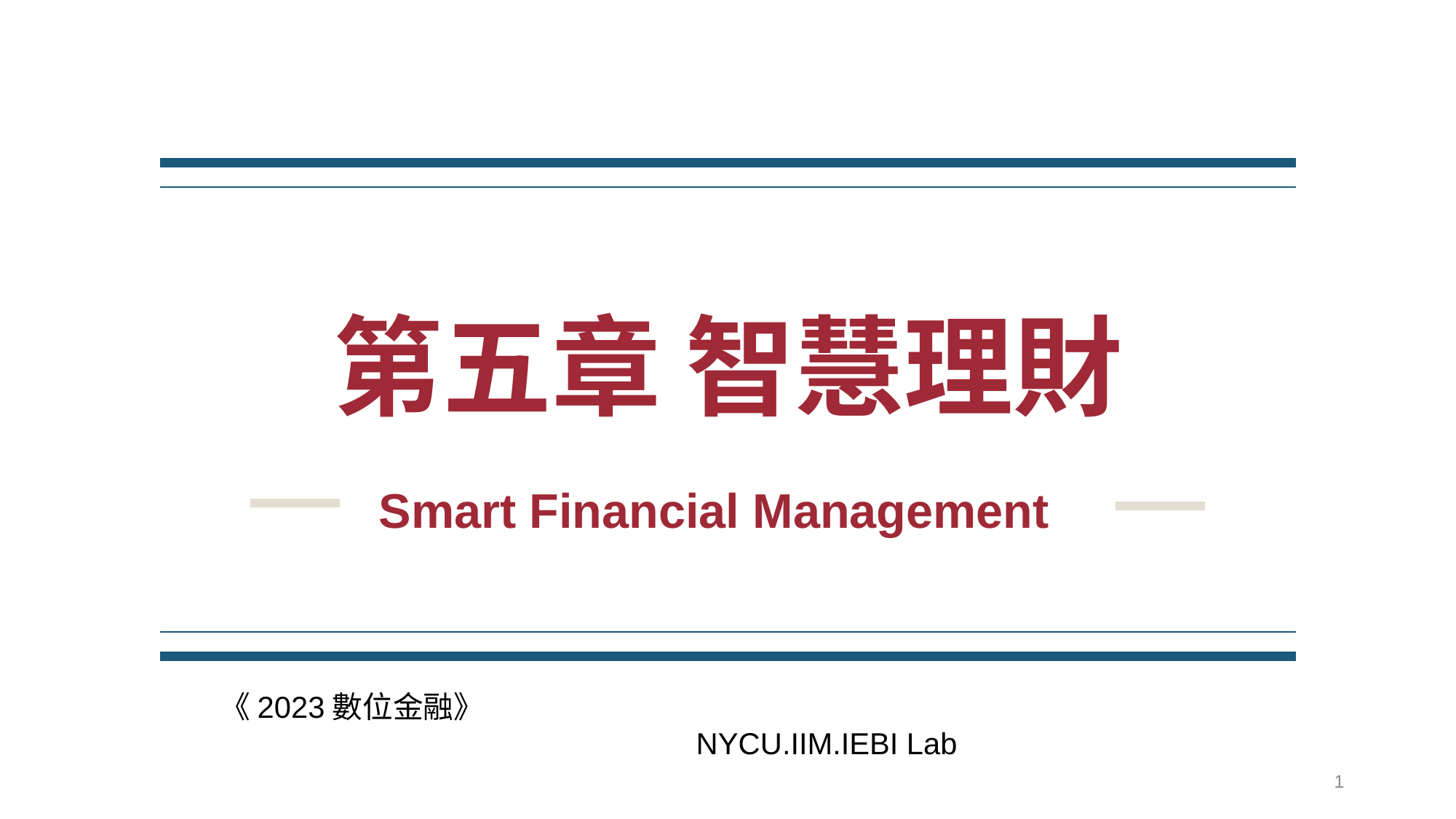

# 第五章 智慧理財
Smart Financial Management

《2023數位金融》                                                                                                                                             NYCU.IIM.IEBI Lab
1